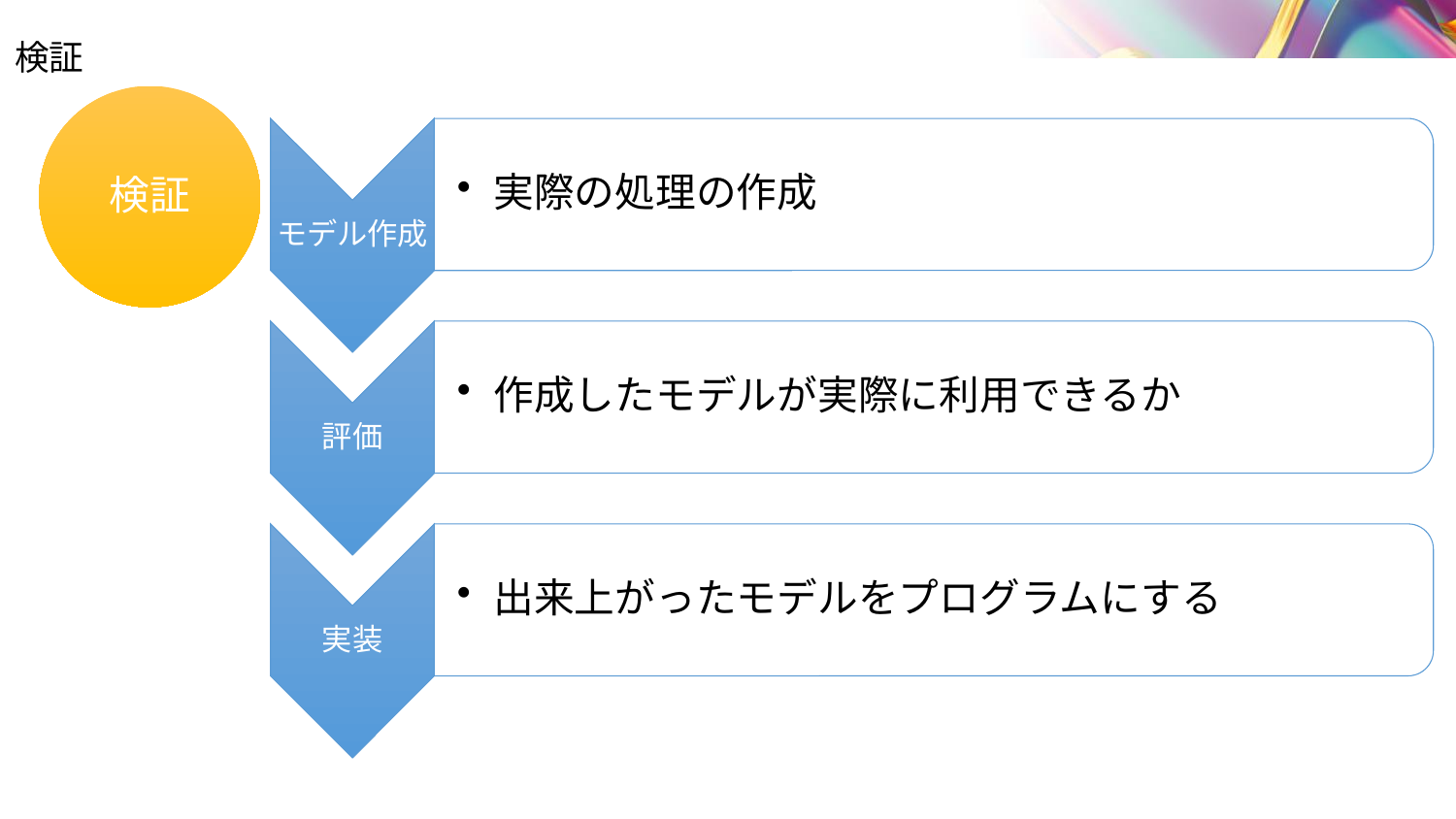

# 検証

検証
モデル作成
実際の処理の作成
評価
作成したモデルが実際に利用できるか
実装
出来上がったモデルをプログラムにする